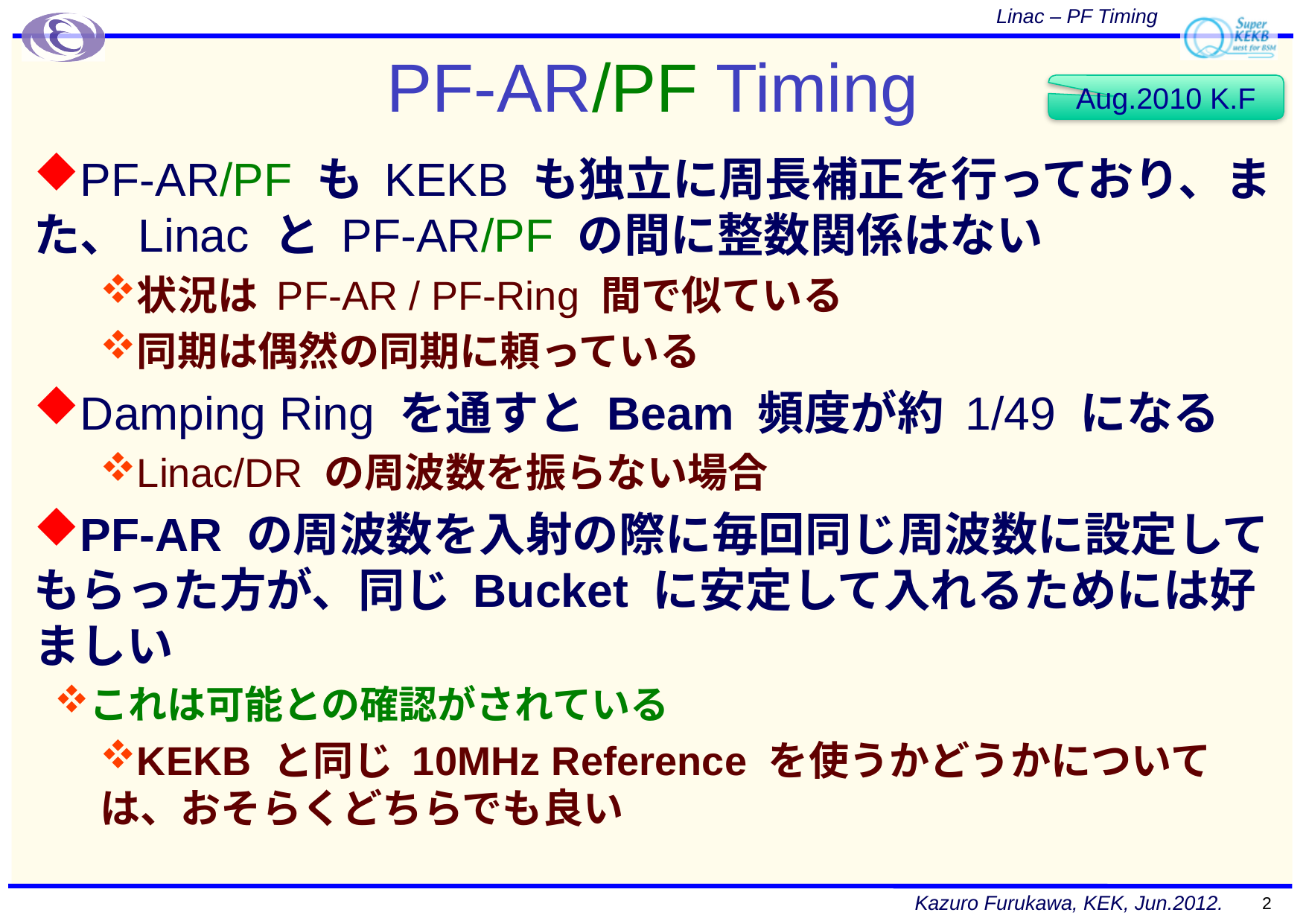

# PF-AR/PF Timing
Aug.2010 K.F
PF-AR/PF も KEKB も独立に周長補正を行っており、また、Linac と PF-AR/PF の間に整数関係はない
状況は PF-AR / PF-Ring 間で似ている
同期は偶然の同期に頼っている
Damping Ring を通すと Beam 頻度が約 1/49 になる
Linac/DR の周波数を振らない場合
PF-AR の周波数を入射の際に毎回同じ周波数に設定してもらった方が、同じ Bucket に安定して入れるためには好ましい
これは可能との確認がされている
KEKB と同じ 10MHz Reference を使うかどうかについては、おそらくどちらでも良い
2